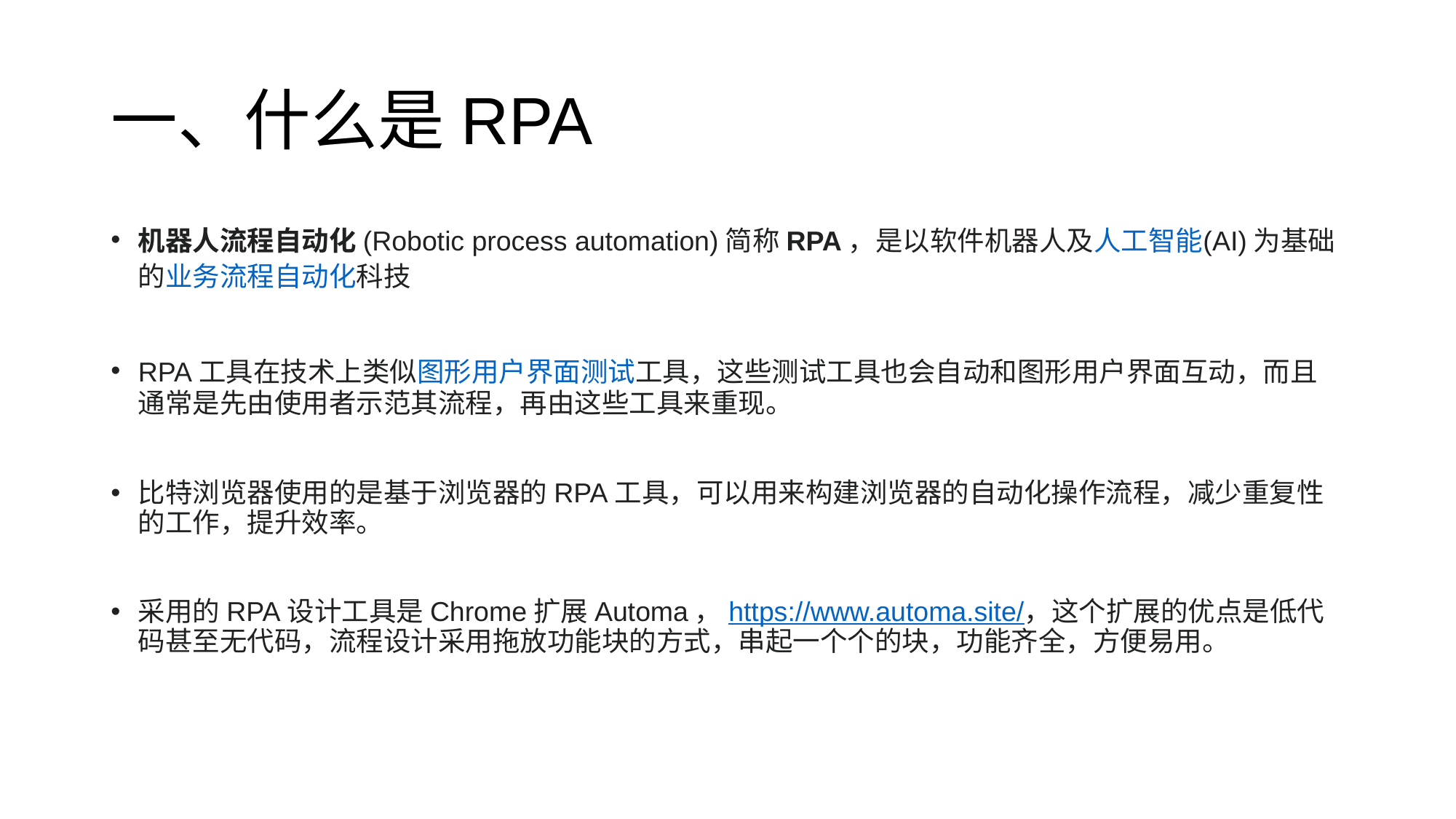

# 一、什么是RPA
机器人流程自动化(Robotic process automation)简称RPA，是以软件机器人及人工智能(AI)为基础的业务流程自动化科技

RPA工具在技术上类似图形用户界面测试工具，这些测试工具也会自动和图形用户界面互动，而且通常是先由使用者示范其流程，再由这些工具来重现。

比特浏览器使用的是基于浏览器的RPA工具，可以用来构建浏览器的自动化操作流程，减少重复性的工作，提升效率。

采用的RPA设计工具是Chrome扩展Automa，https://www.automa.site/，这个扩展的优点是低代码甚至无代码，流程设计采用拖放功能块的方式，串起一个个的块，功能齐全，方便易用。